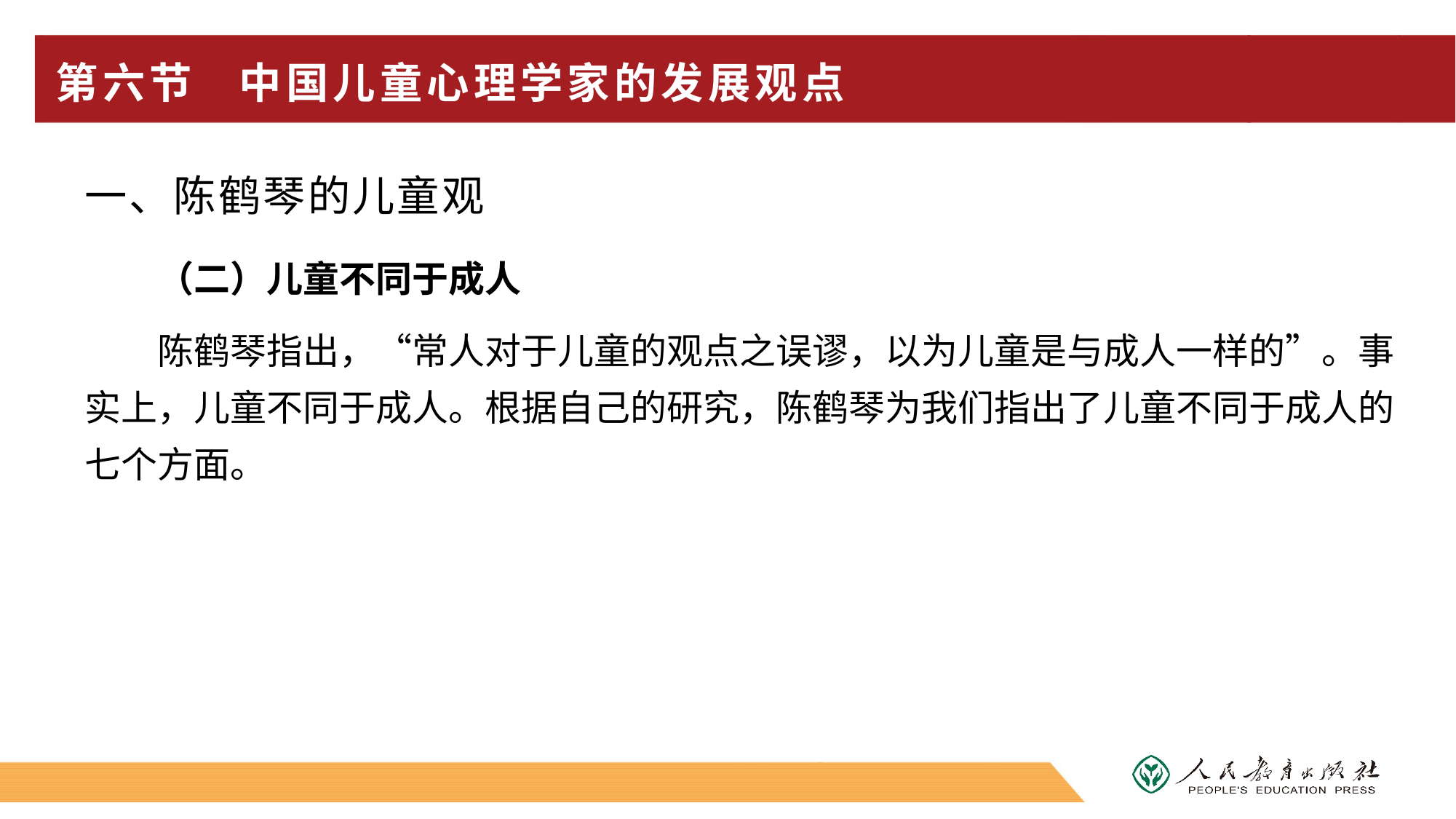

# 第六节   中国儿童心理学家的发展观点
一、陈鹤琴的儿童观
（二）儿童不同于成人
陈鹤琴指出，“常人对于儿童的观点之误谬，以为儿童是与成人一样的”。事实上，儿童不同于成人。根据自己的研究，陈鹤琴为我们指出了儿童不同于成人的七个方面。